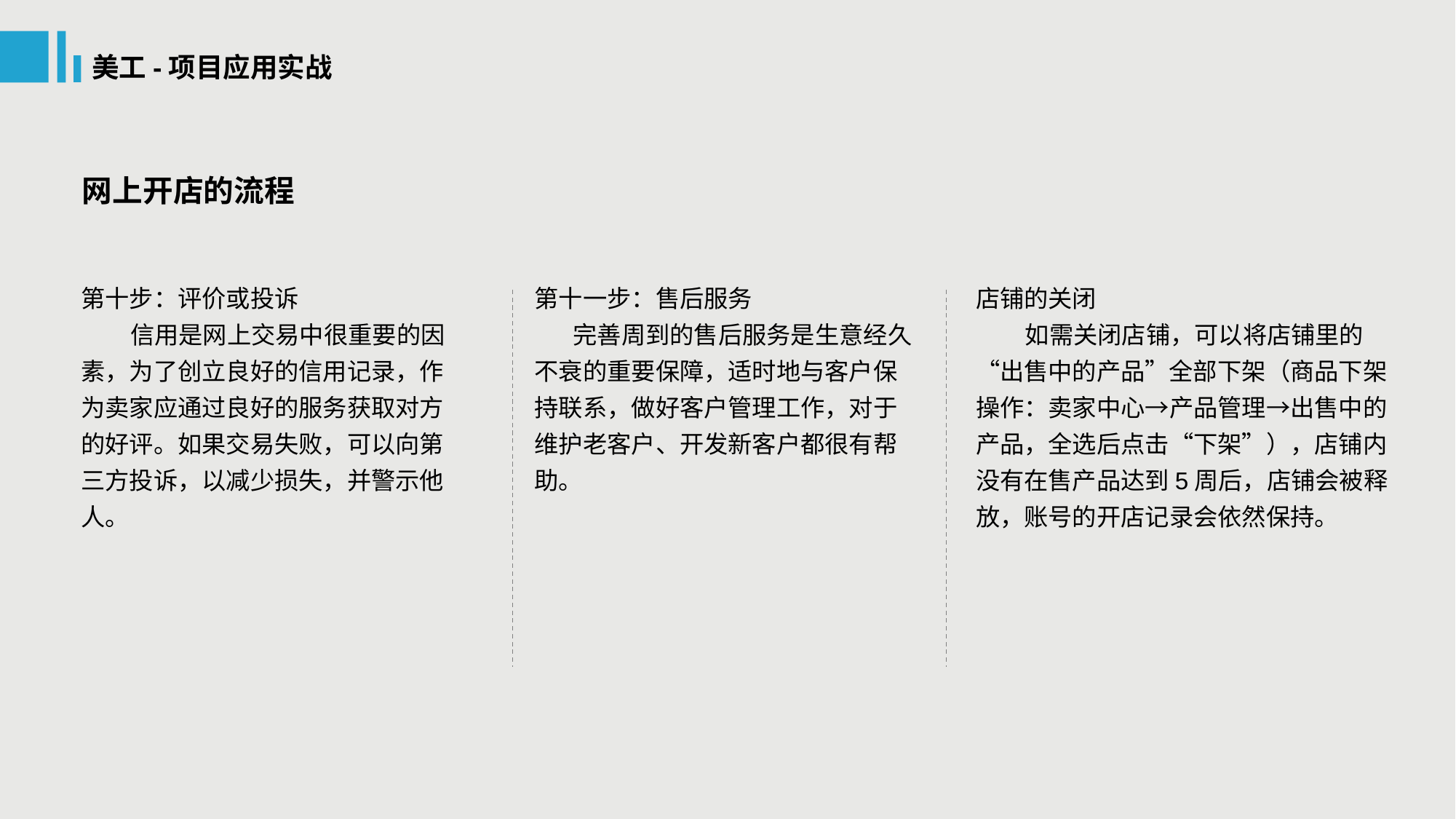

美工-项目应用实战
 网上开店的流程
店铺的关闭
        如需关闭店铺，可以将店铺里的“出售中的产品”全部下架（商品下架操作：卖家中心→产品管理→出售中的产品，全选后点击“下架”），店铺内没有在售产品达到5周后，店铺会被释放，账号的开店记录会依然保持。
第十步：评价或投诉
        信用是网上交易中很重要的因素，为了创立良好的信用记录，作为卖家应通过良好的服务获取对方的好评。如果交易失败，可以向第三方投诉，以减少损失，并警示他人。
第十一步：售后服务
      完善周到的售后服务是生意经久不衰的重要保障，适时地与客户保持联系，做好客户管理工作，对于维护老客户、开发新客户都很有帮助。